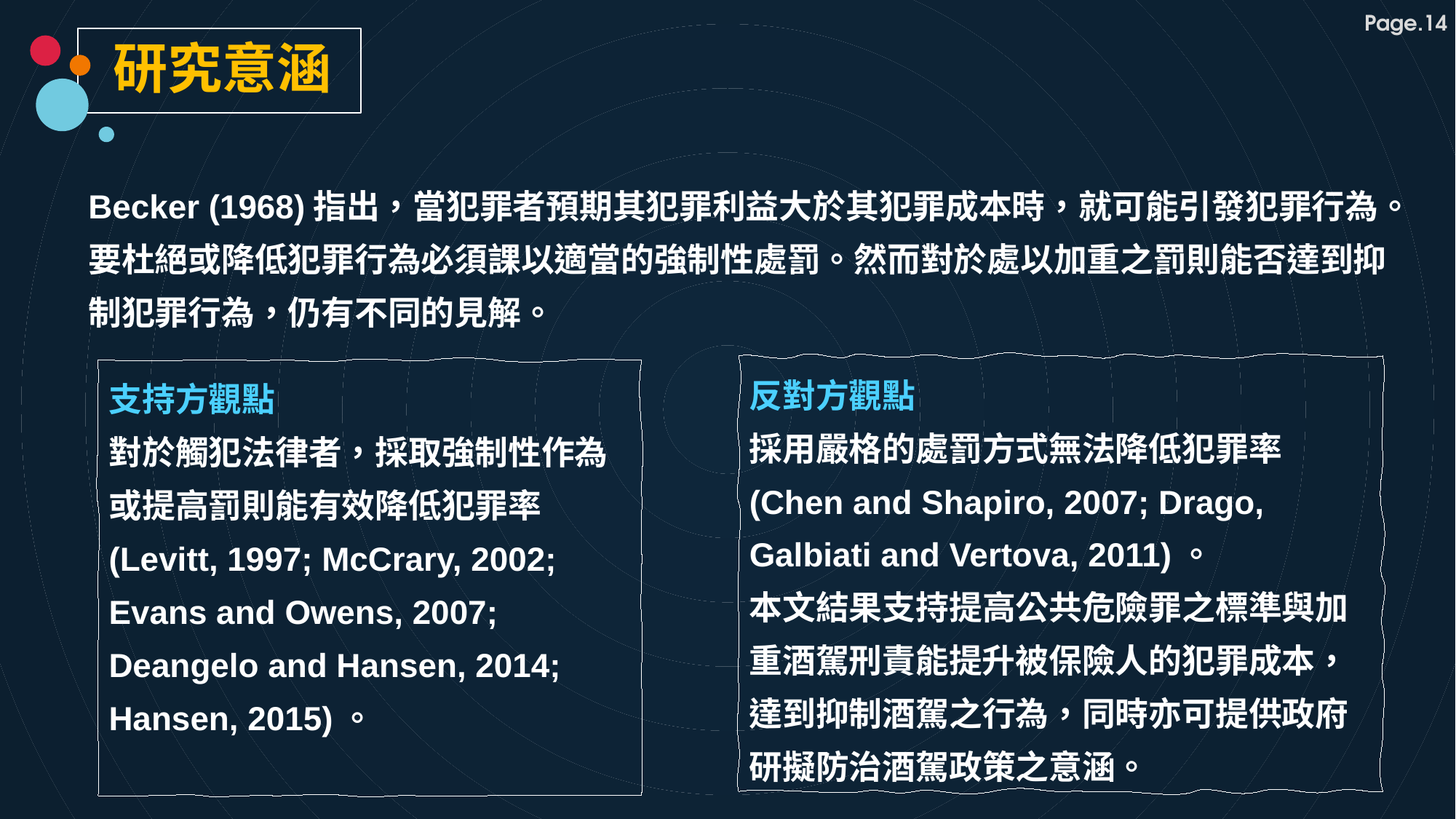

研究意涵

Becker (1968)指出，當犯罪者預期其犯罪利益大於其犯罪成本時，就可能引發犯罪行為。
要杜絕或降低犯罪行為必須課以適當的強制性處罰。然而對於處以加重之罰則能否達到抑制犯罪行為，仍有不同的見解。
反對方觀點
採用嚴格的處罰方式無法降低犯罪率(Chen and Shapiro, 2007; Drago, Galbiati and Vertova, 2011)。
本文結果支持提高公共危險罪之標準與加重酒駕刑責能提升被保險人的犯罪成本，達到抑制酒駕之行為，同時亦可提供政府研擬防治酒駕政策之意涵。
支持方觀點
對於觸犯法律者，採取強制性作為或提高罰則能有效降低犯罪率(Levitt, 1997; McCrary, 2002; Evans and Owens, 2007; Deangelo and Hansen, 2014; Hansen, 2015)。